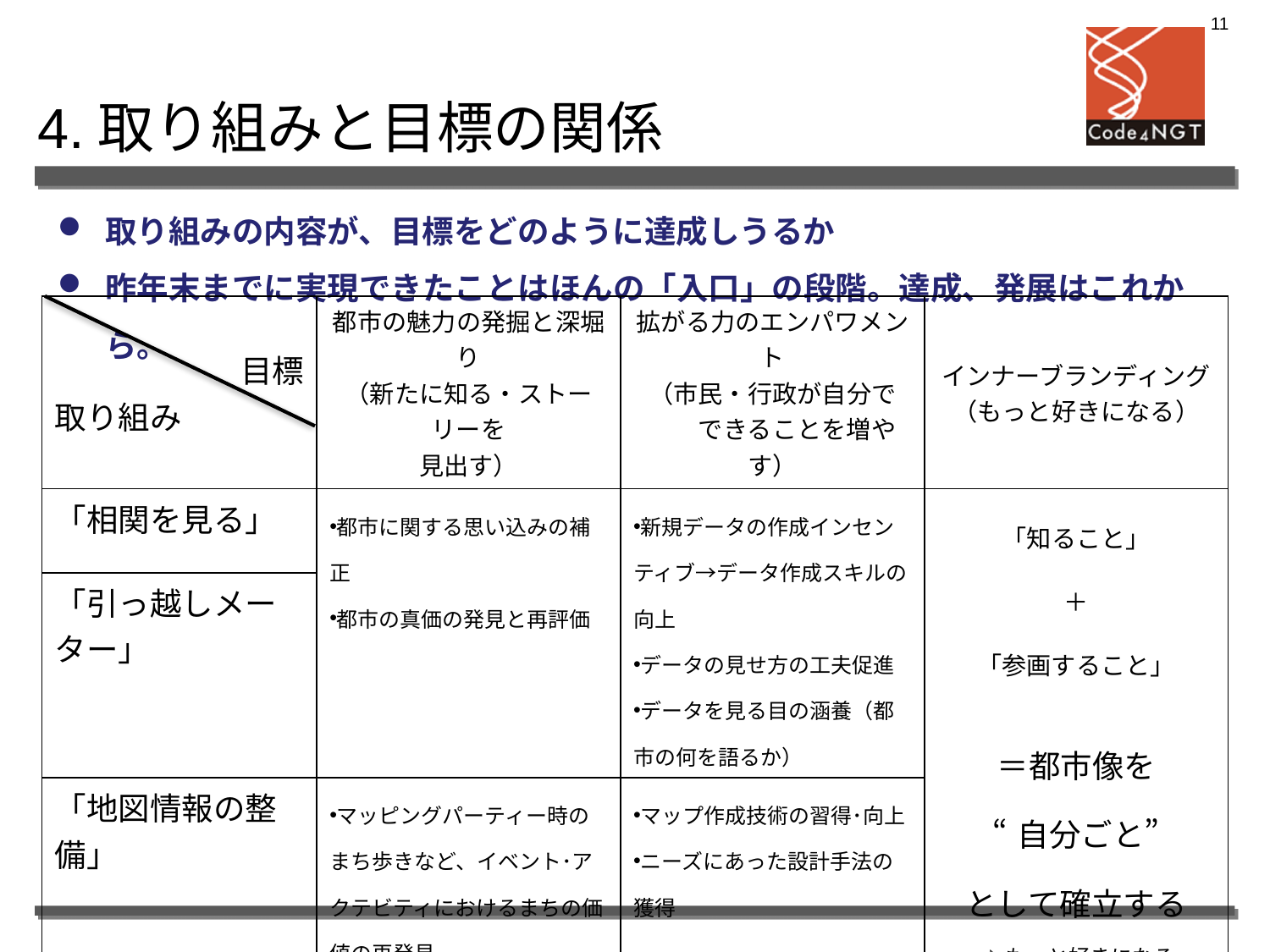

11
4.取り組みと目標の関係
取り組みの内容が、目標をどのように達成しうるか
昨年末までに実現できたことはほんの「入口」の段階。達成、発展はこれから。
| 目標 取り組み | 都市の魅力の発掘と深堀り （新たに知る・ストーリーを 見出す） | 拡がる力のエンパワメント （市民・行政が自分で 　　できることを増やす） | インナーブランディング （もっと好きになる） |
| --- | --- | --- | --- |
| 「相関を見る」 | 都市に関する思い込みの補正 都市の真価の発見と再評価 | 新規データの作成インセンティブ→データ作成スキルの向上 データの見せ方の工夫促進 データを見る目の涵養（都市の何を語るか） | 「知ること」 ＋ 「参画すること」 ＝都市像を “自分ごと” として確立する ⇨もっと好きになる ⇨「好き」と語り始める |
| 「引っ越しメーター」 |  |  |  |
| 「地図情報の整備」 | マッピングパーティー時のまち歩きなど、イベント･アクテビティにおけるまちの価値の再発見 | マップ作成技術の習得･向上 ニーズにあった設計手法の獲得 |  |
| 「ローカルwiki」 | 属人知の共有をつうじた発見 | 自身の中にある知識･情報の発信（共有化）方法の獲得 |  |